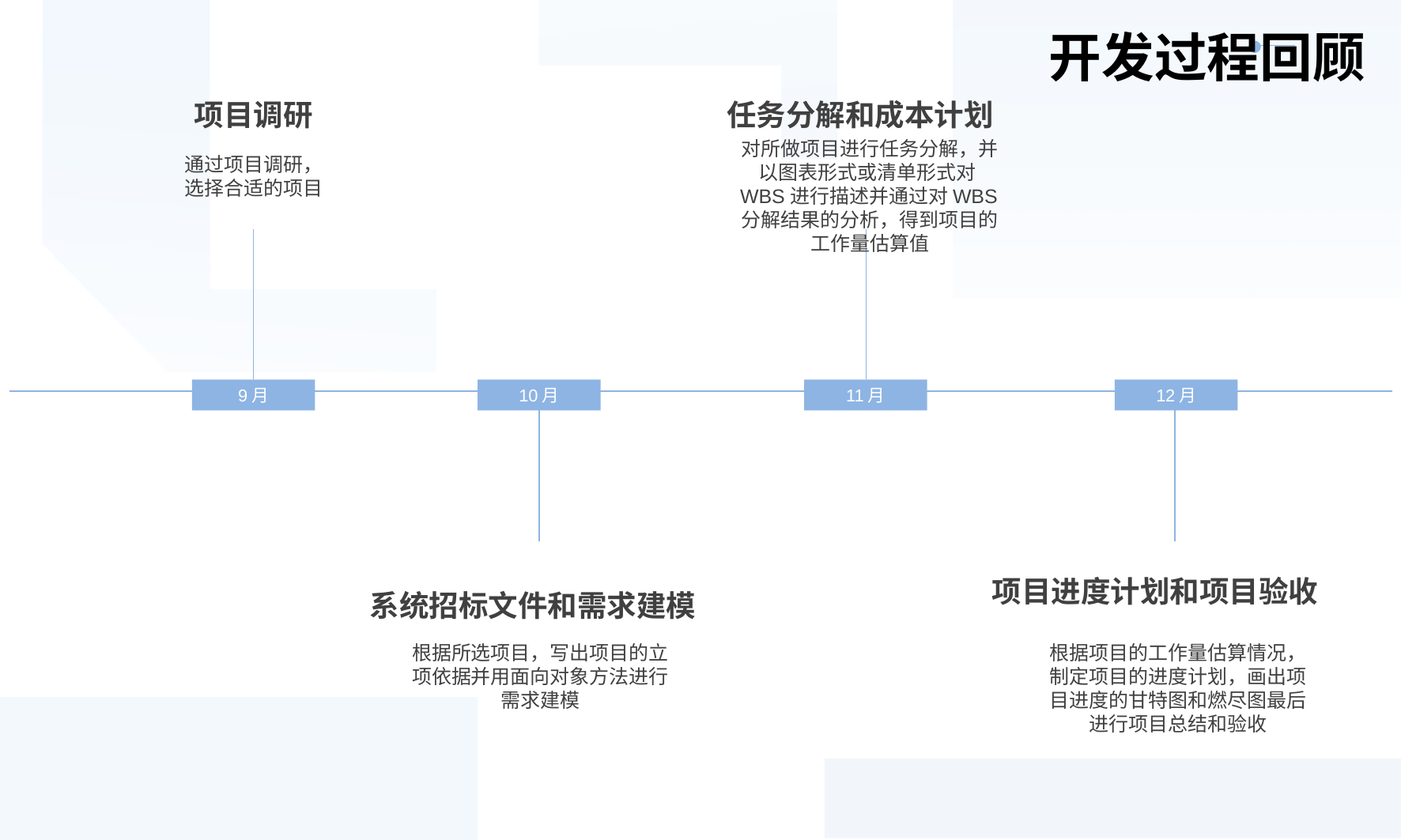

开发过程回顾

项目调研
通过项目调研，
选择合适的项目
任务分解和成本计划
对所做项目进行任务分解，并以图表形式或清单形式对WBS进行描述并通过对WBS分解结果的分析，得到项目的工作量估算值
9月
10月
11月
12月
项目进度计划和项目验收
根据项目的工作量估算情况，制定项目的进度计划，画出项目进度的甘特图和燃尽图最后进行项目总结和验收
系统招标文件和需求建模
根据所选项目，写出项目的立项依据并用面向对象方法进行需求建模